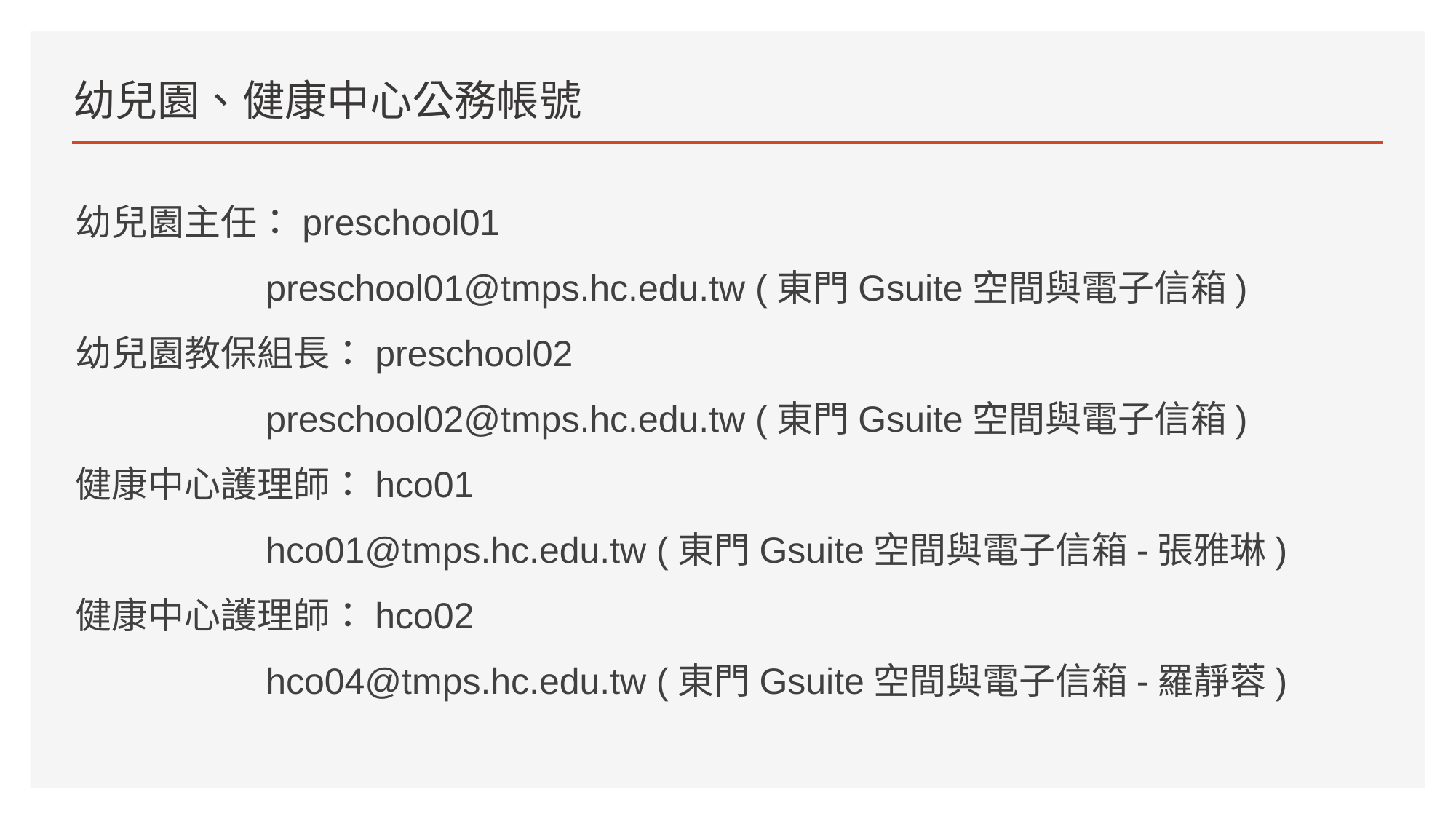

# 幼兒園、健康中心公務帳號
幼兒園主任：preschool01
　　　　　preschool01@tmps.hc.edu.tw (東門Gsuite空間與電子信箱)
幼兒園教保組長：preschool02
　　　　　preschool02@tmps.hc.edu.tw (東門Gsuite空間與電子信箱)
健康中心護理師：hco01
　　　　　hco01@tmps.hc.edu.tw (東門Gsuite空間與電子信箱-張雅琳)
健康中心護理師：hco02
　　　　　hco04@tmps.hc.edu.tw (東門Gsuite空間與電子信箱-羅靜蓉)